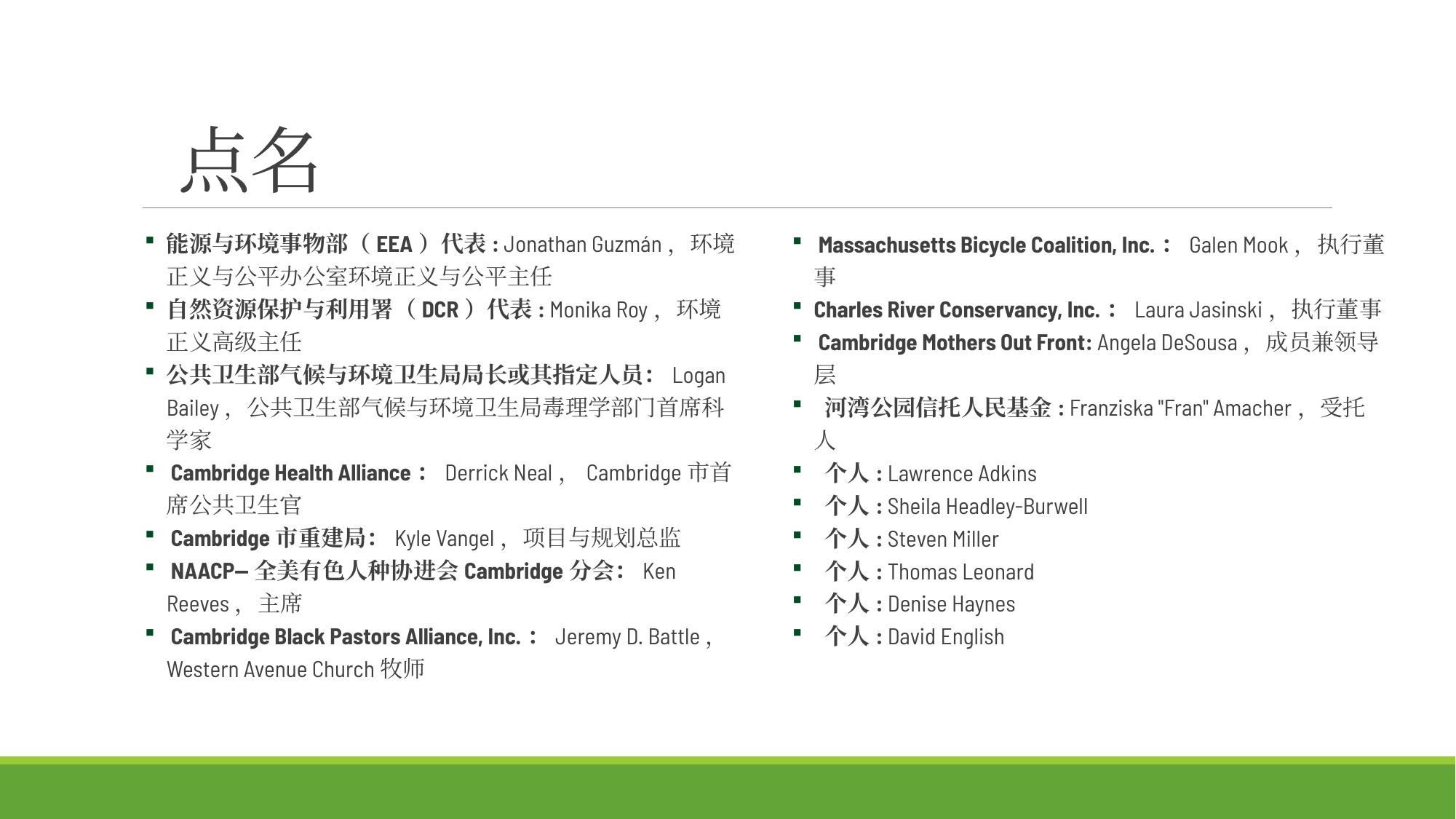

# 点名
能源与环境事物部（EEA）代表: Jonathan Guzmán，环境正义与公平办公室环境正义与公平主任
自然资源保护与利用署（DCR）代表: Monika Roy，环境正义高级主任
公共卫生部气候与环境卫生局局长或其指定人员：Logan Bailey，公共卫生部气候与环境卫生局毒理学部门首席科学家
 Cambridge Health Alliance：Derrick Neal，Cambridge市首席公共卫生官
 Cambridge市重建局：Kyle Vangel，项目与规划总监
 NAACP--全美有色人种协进会Cambridge分会：Ken Reeves，主席
 Cambridge Black Pastors Alliance, Inc.：Jeremy D. Battle，Western Avenue Church牧师
 Massachusetts Bicycle Coalition, Inc.：Galen Mook，执行董事
Charles River Conservancy, Inc.：Laura Jasinski，执行董事
 Cambridge Mothers Out Front: Angela DeSousa，成员兼领导层
 河湾公园信托人民基金: Franziska "Fran" Amacher，受托人
 个人: Lawrence Adkins
 个人: Sheila Headley-Burwell
 个人: Steven Miller
 个人: Thomas Leonard
 个人: Denise Haynes
 个人: David English